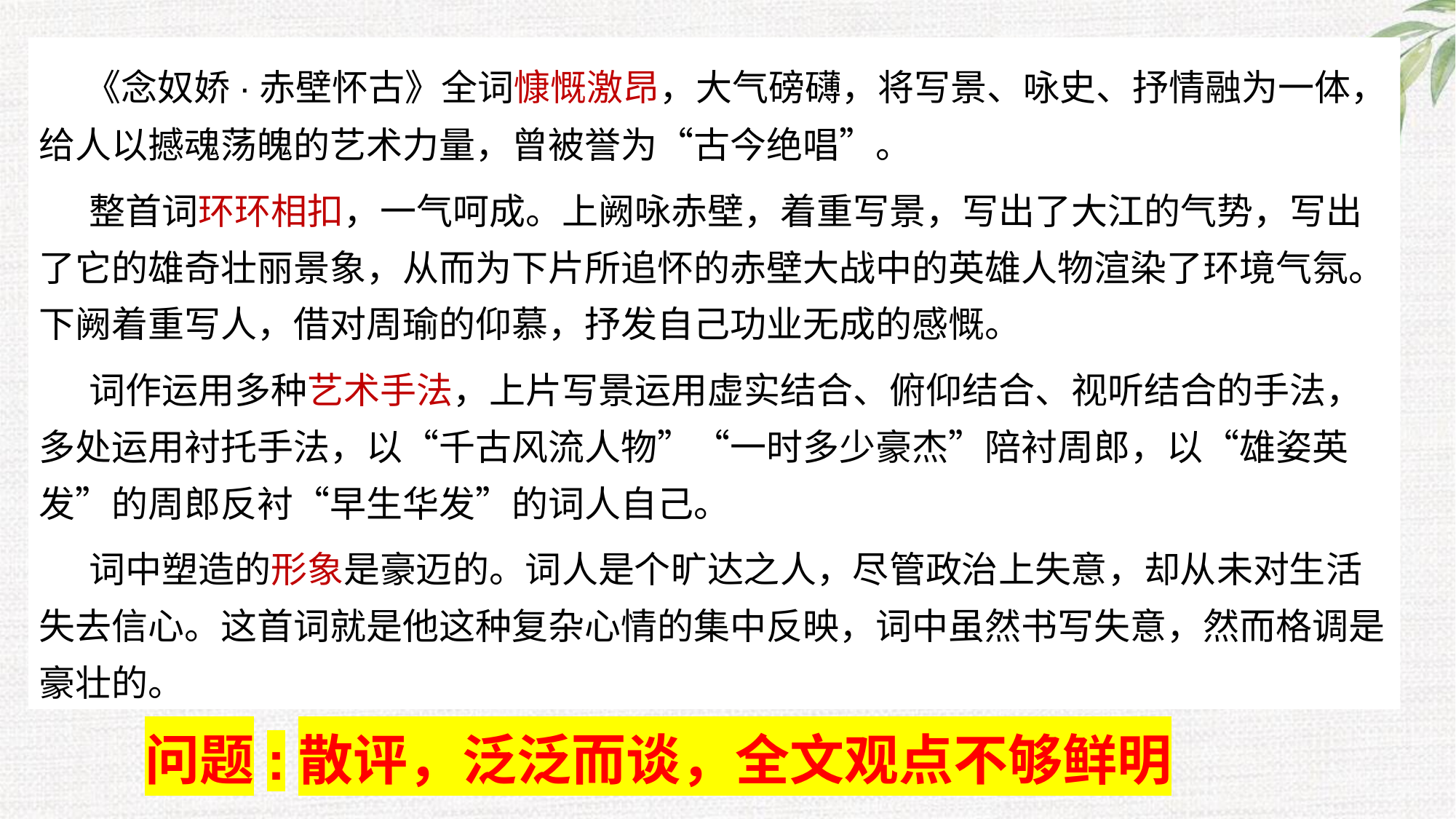

《念奴娇·赤壁怀古》全词慷慨激昂，大气磅礴，将写景、咏史、抒情融为一体，给人以撼魂荡魄的艺术力量，曾被誉为“古今绝唱”。
     整首词环环相扣，一气呵成。上阙咏赤壁，着重写景，写出了大江的气势，写出了它的雄奇壮丽景象，从而为下片所追怀的赤壁大战中的英雄人物渲染了环境气氛。下阙着重写人，借对周瑜的仰慕，抒发自己功业无成的感慨。
     词作运用多种艺术手法，上片写景运用虚实结合、俯仰结合、视听结合的手法，多处运用衬托手法，以“千古风流人物”“一时多少豪杰”陪衬周郎，以“雄姿英发”的周郎反衬“早生华发”的词人自己。
     词中塑造的形象是豪迈的。词人是个旷达之人，尽管政治上失意，却从未对生活失去信心。这首词就是他这种复杂心情的集中反映，词中虽然书写失意，然而格调是豪壮的。
问题:散评，泛泛而谈，全文观点不够鲜明